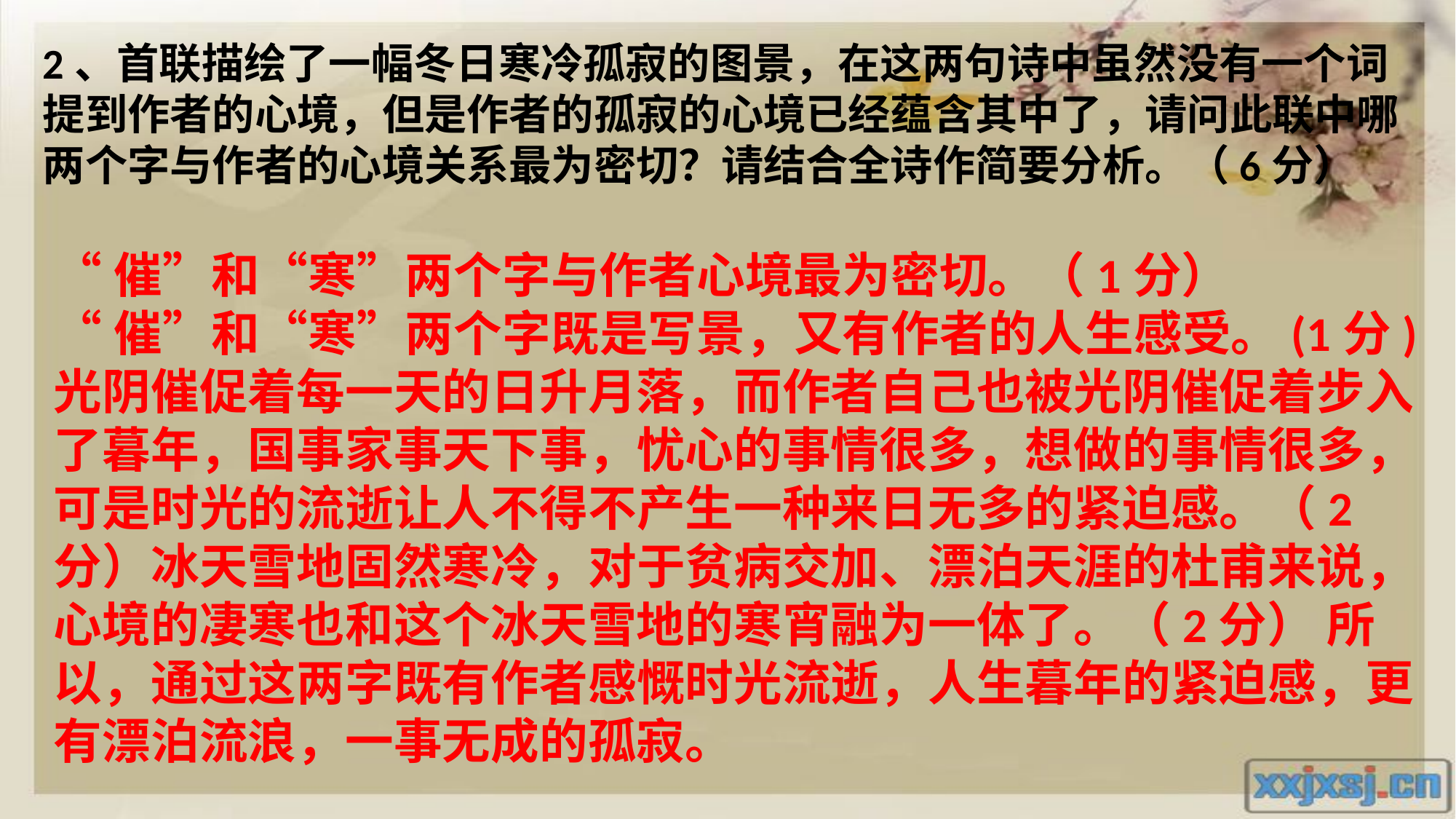

2、首联描绘了一幅冬日寒冷孤寂的图景，在这两句诗中虽然没有一个词提到作者的心境，但是作者的孤寂的心境已经蕴含其中了，请问此联中哪两个字与作者的心境关系最为密切？请结合全诗作简要分析。（6分）
“催”和“寒”两个字与作者心境最为密切。（1分）
“催”和“寒”两个字既是写景，又有作者的人生感受。(1分)光阴催促着每一天的日升月落，而作者自己也被光阴催促着步入了暮年，国事家事天下事，忧心的事情很多，想做的事情很多，可是时光的流逝让人不得不产生一种来日无多的紧迫感。（2分）冰天雪地固然寒冷，对于贫病交加、漂泊天涯的杜甫来说，心境的凄寒也和这个冰天雪地的寒宵融为一体了。（2分） 所以，通过这两字既有作者感慨时光流逝，人生暮年的紧迫感，更有漂泊流浪，一事无成的孤寂。